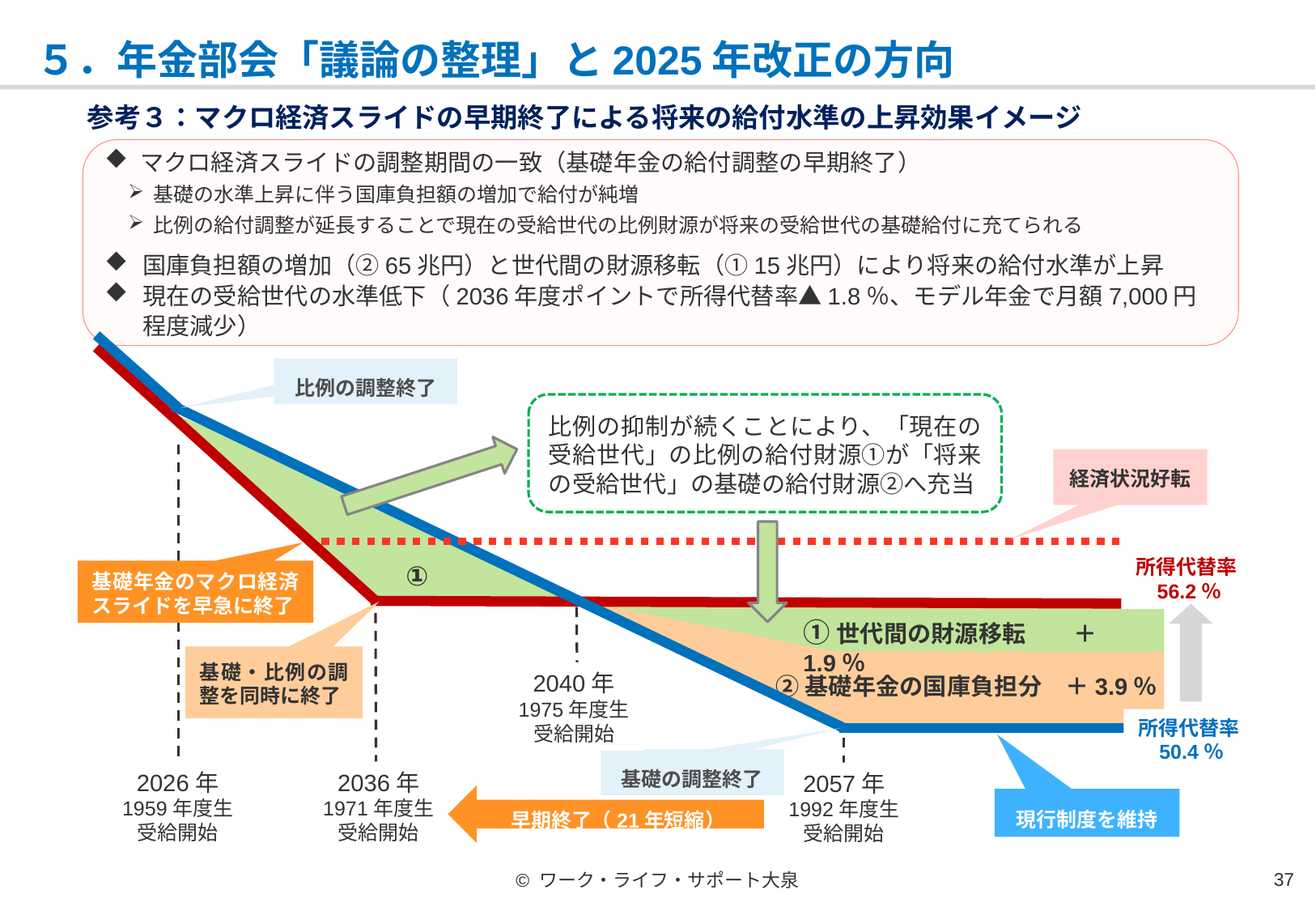

# ５．年金部会「議論の整理」と2025年改正の方向
参考３：マクロ経済スライドの早期終了による将来の給付水準の上昇効果イメージ
マクロ経済スライドの調整期間の一致（基礎年金の給付調整の早期終了）
 基礎の水準上昇に伴う国庫負担額の増加で給付が純増
 比例の給付調整が延長することで現在の受給世代の比例財源が将来の受給世代の基礎給付に充てられる

国庫負担額の増加（②65兆円）と世代間の財源移転（①15兆円）により将来の給付水準が上昇
現在の受給世代の水準低下（2036年度ポイントで所得代替率▲1.8％、モデル年金で月額7,000円程度減少）
比例の調整終了
比例の抑制が続くことにより、「現在の受給世代」の比例の給付財源①が「将来の受給世代」の基礎の給付財源②へ充当
経済状況好転

所得代替率56.2％
①

基礎年金のマクロ経済スライドを早急に終了

①世代間の財源移転　　＋1.9％
基礎・比例の調整を同時に終了

2040年
1975年度生受給開始
②基礎年金の国庫負担分　＋3.9％
所得代替率50.4％
基礎の調整終了
2026年
1959年度生受給開始
2036年
1971年度生受給開始
2057年
1992年度生受給開始
早期終了（21年短縮）
現行制度を維持
© ワーク・ライフ・サポート大泉
37